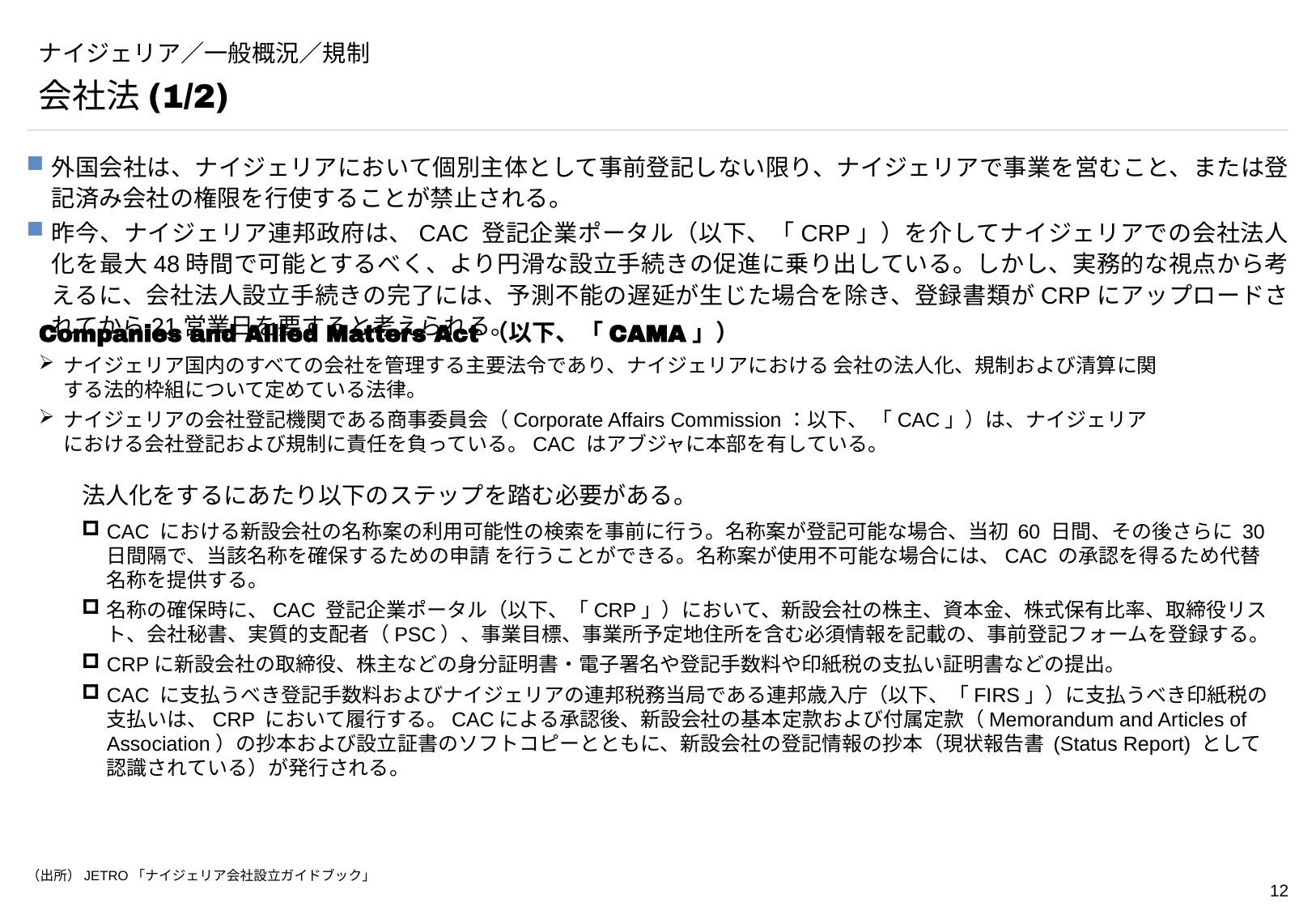

# ナイジェリア／一般概況／規制
会社法(1/2)
外国会社は、ナイジェリアにおいて個別主体として事前登記しない限り、ナイジェリアで事業を営むこと、または登記済み会社の権限を行使することが禁止される。
昨今、ナイジェリア連邦政府は、CAC 登記企業ポータル（以下、「CRP」）を介してナイジェリアでの会社法人化を最大48時間で可能とするべく、より円滑な設立手続きの促進に乗り出している。しかし、実務的な視点から考えるに、会社法人設立手続きの完了には、予測不能の遅延が生じた場合を除き、登録書類がCRPにアップロードされてから21営業日を要すると考えられる。
Companies and Allied Matters Act（以下、「CAMA」）
ナイジェリア国内のすべての会社を管理する主要法令であり、ナイジェリアにおける 会社の法人化、規制および清算に関する法的枠組について定めている法律。
ナイジェリアの会社登記機関である商事委員会（Corporate Affairs Commission：以下、 「CAC」）は、ナイジェリアにおける会社登記および規制に責任を負っている。CAC はアブジャに本部を有している。
法人化をするにあたり以下のステップを踏む必要がある。
CAC における新設会社の名称案の利用可能性の検索を事前に行う。名称案が登記可能な場合、当初 60 日間、その後さらに 30 日間隔で、当該名称を確保するための申請 を行うことができる。名称案が使用不可能な場合には、CAC の承認を得るため代替名称を提供する。
名称の確保時に、CAC 登記企業ポータル（以下、「CRP」）において、新設会社の株主、資本金、株式保有比率、取締役リスト、会社秘書、実質的支配者（PSC）、事業目標、事業所予定地住所を含む必須情報を記載の、事前登記フォームを登録する。
CRPに新設会社の取締役、株主などの身分証明書・電子署名や登記手数料や印紙税の支払い証明書などの提出。
CAC に支払うべき登記手数料およびナイジェリアの連邦税務当局である連邦歳入庁（以下、「FIRS」）に支払うべき印紙税の支払いは、CRP において履行する。CACによる承認後、新設会社の基本定款および付属定款（Memorandum and Articles of Association）の抄本および設立証書のソフトコピーとともに、新設会社の登記情報の抄本（現状報告書 (Status Report) として認識されている）が発行される。
（出所）JETRO「ナイジェリア会社設立ガイドブック」